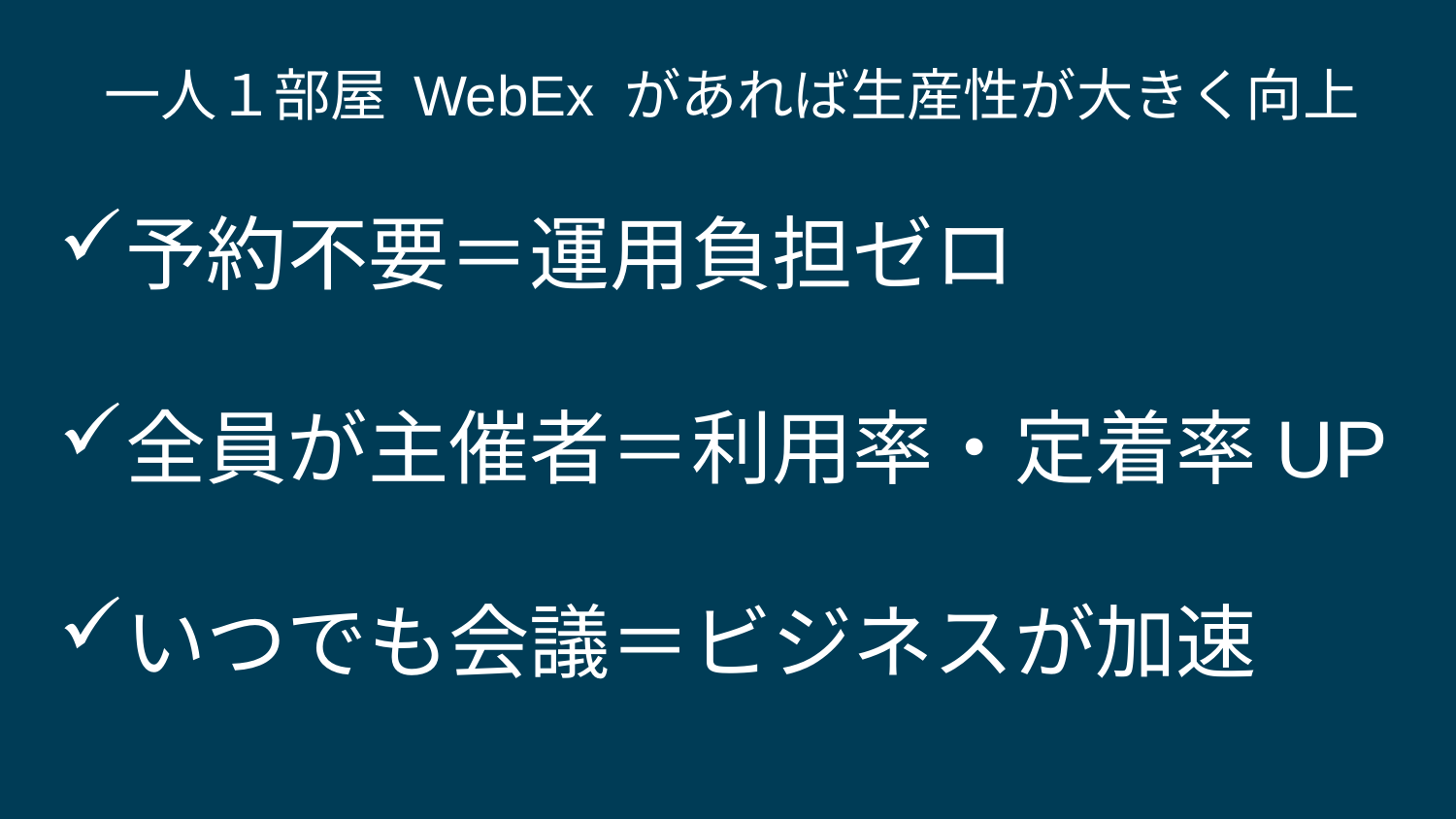

一人１部屋 WebEx があれば生産性が大きく向上
予約不要＝運用負担ゼロ

全員が主催者＝利用率・定着率UP

いつでも会議＝ビジネスが加速